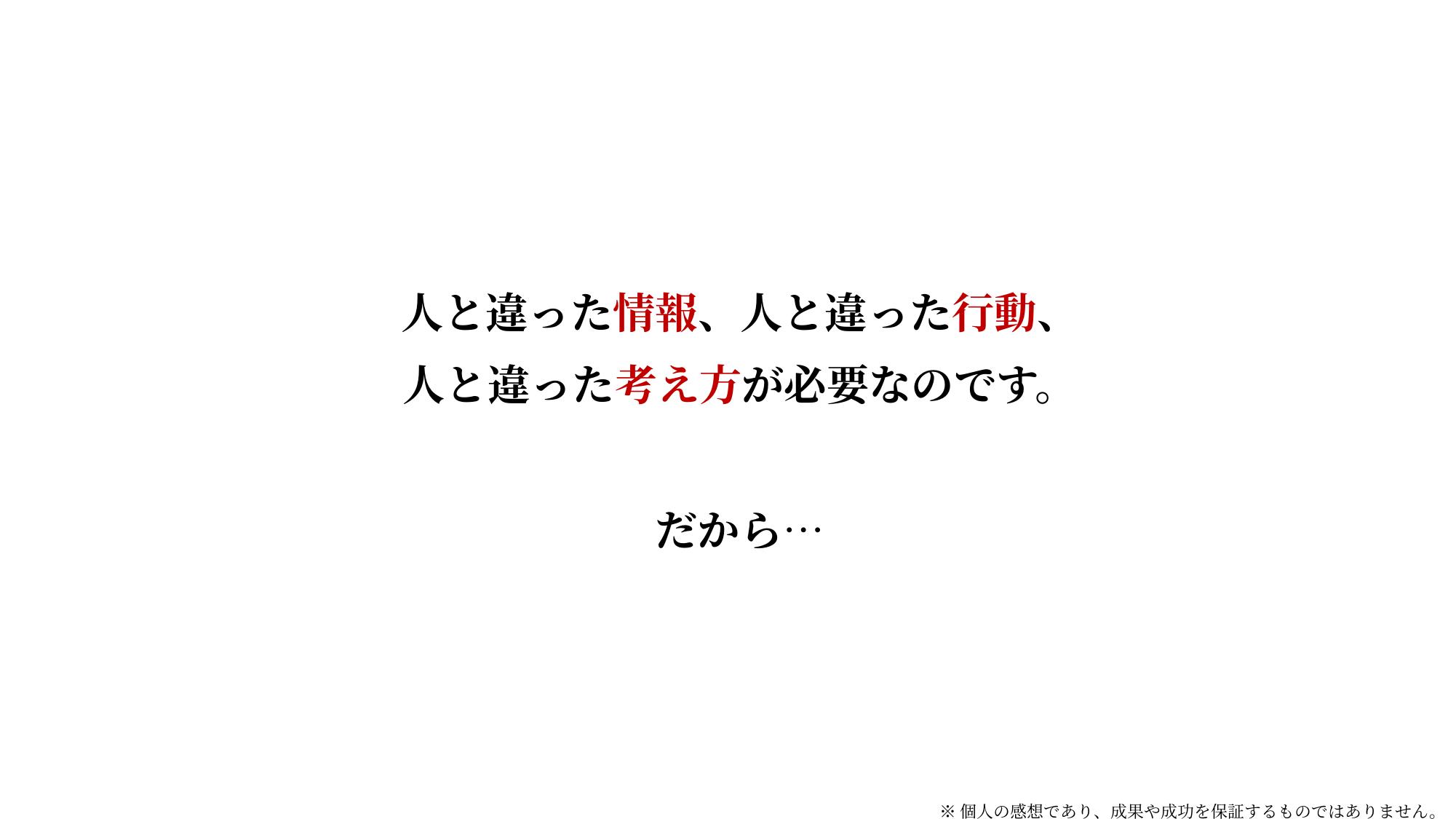

人と違った情報、人と違った行動、
人と違った考え方が必要なのです。

だから…
※個人の感想であり、成果や成功を保証するものではありません。